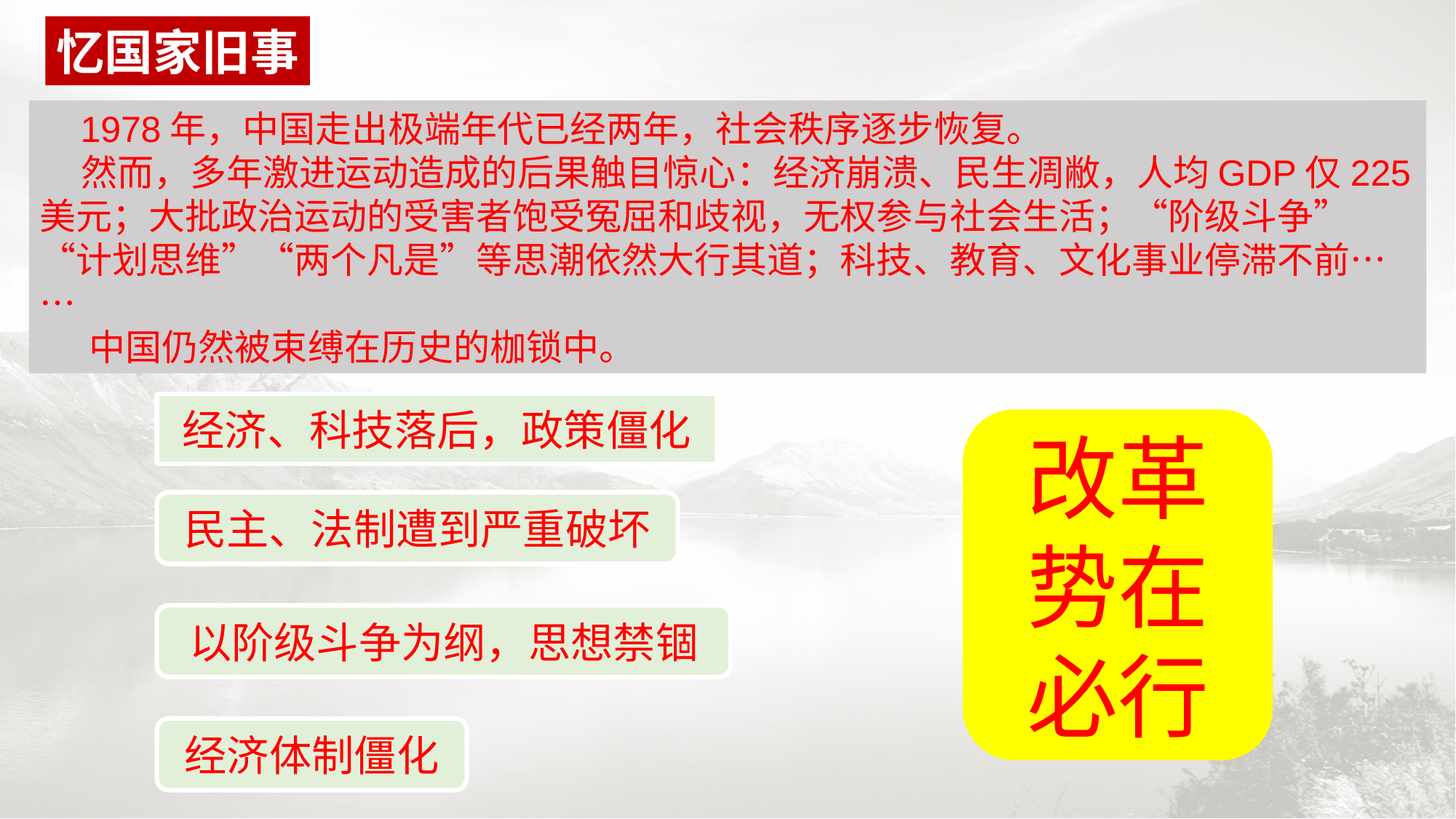

忆国家旧事
    1978年，中国走出极端年代已经两年，社会秩序逐步恢复。
    然而，多年激进运动造成的后果触目惊心：经济崩溃、民生凋敝，人均GDP仅225美元；大批政治运动的受害者饱受冤屈和歧视，无权参与社会生活；“阶级斗争”“计划思维”“两个凡是”等思潮依然大行其道；科技、教育、文化事业停滞不前……
     中国仍然被束缚在历史的枷锁中。
经济、科技落后，政策僵化
改革势在必行
民主、法制遭到严重破坏
以阶级斗争为纲，思想禁锢
经济体制僵化